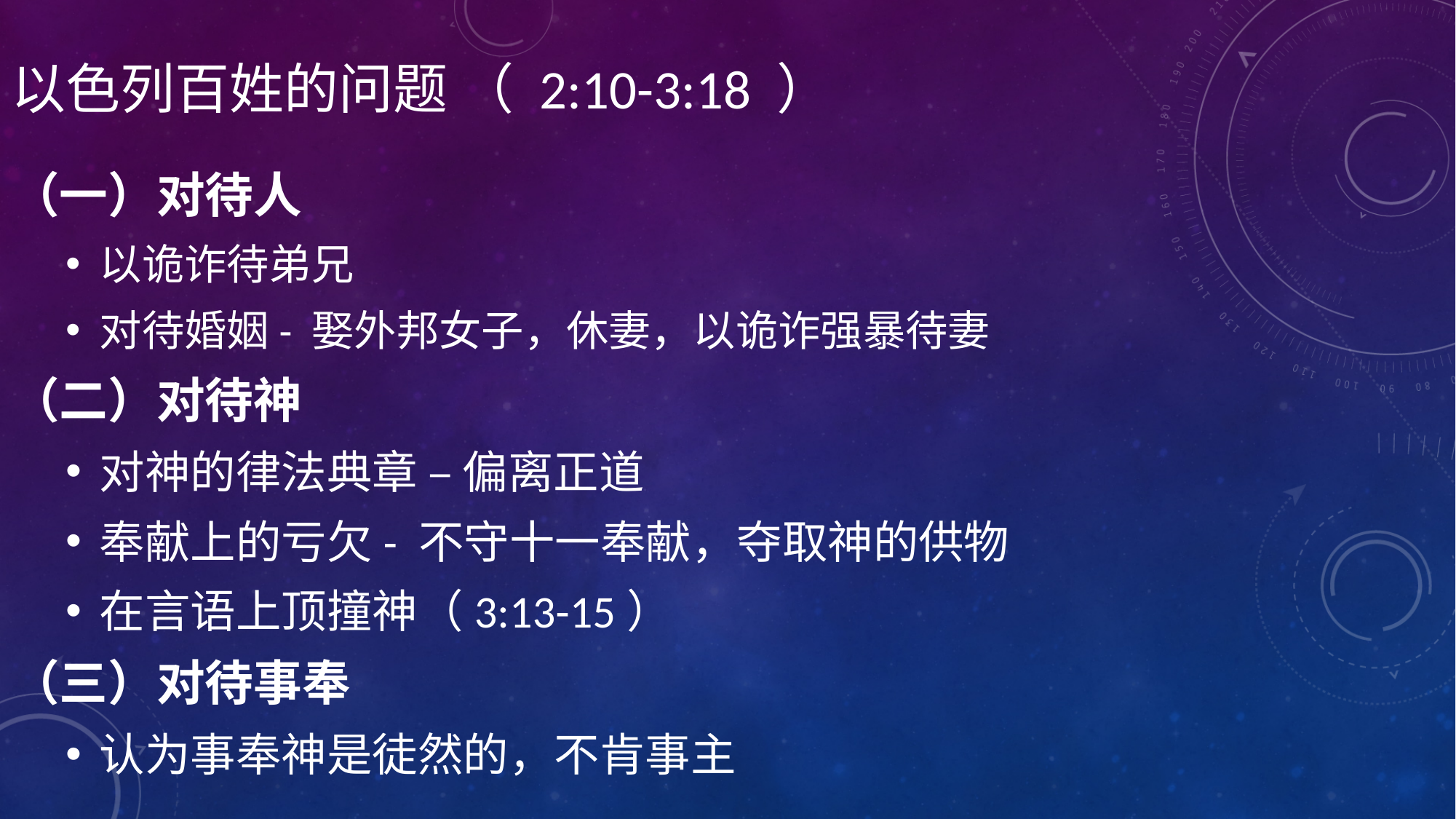

# 以色列百姓的问题 （ 2:10-3:18 ）
（一）对待人
以诡诈待弟兄
对待婚姻- 娶外邦女子，休妻，以诡诈强暴待妻
（二）对待神
对神的律法典章 – 偏离正道
奉献上的亏欠- 不守十一奉献，夺取神的供物
在言语上顶撞神（3:13-15）
（三）对待事奉
认为事奉神是徒然的，不肯事主